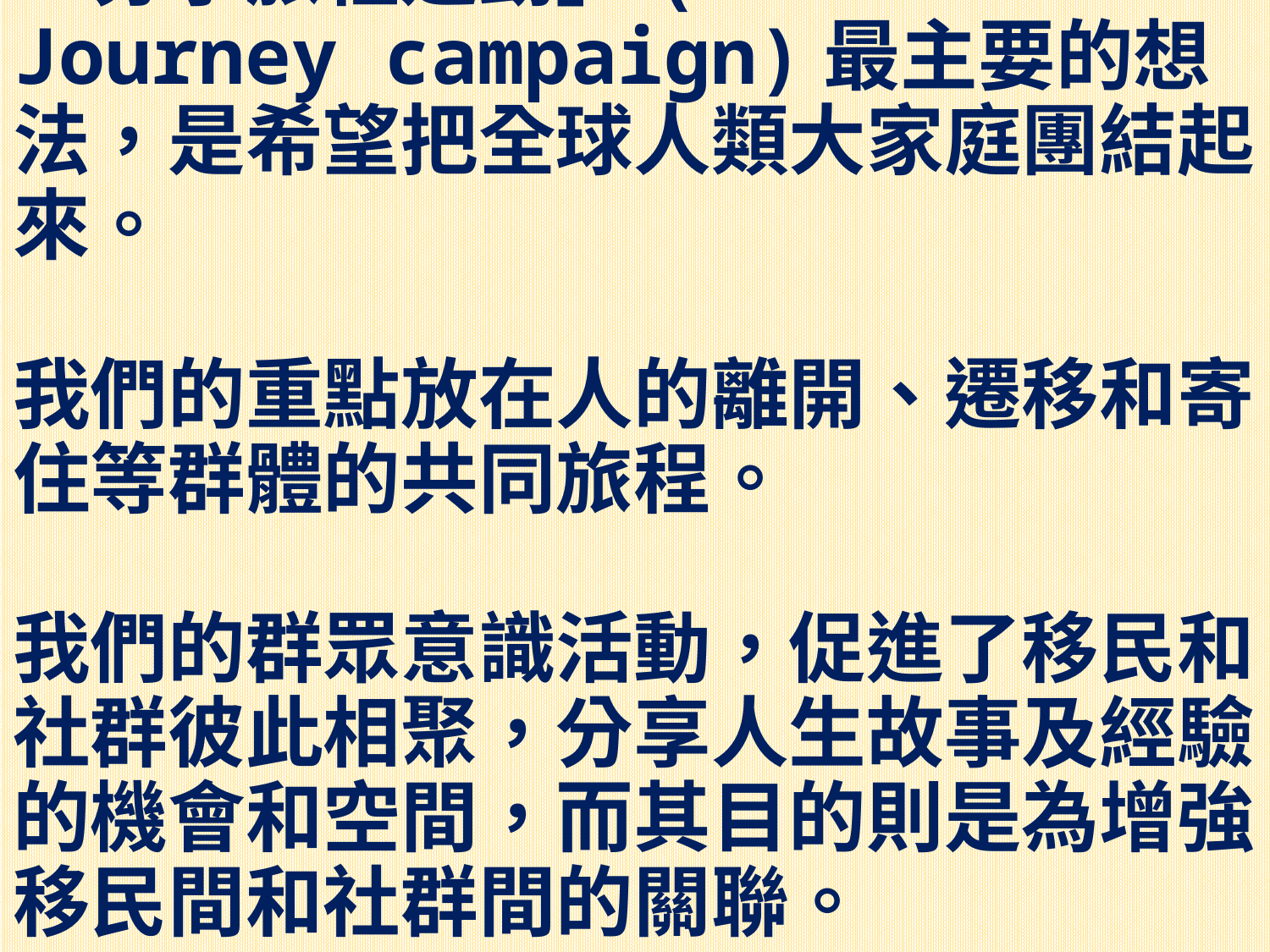

# 「分享旅程運動」(Share the Journey campaign)最主要的想法，是希望把全球人類大家庭團結起來。 我們的重點放在人的離開、遷移和寄住等群體的共同旅程。 我們的群眾意識活動，促進了移民和社群彼此相聚，分享人生故事及經驗的機會和空間，而其目的則是為增強移民間和社群間的關聯。